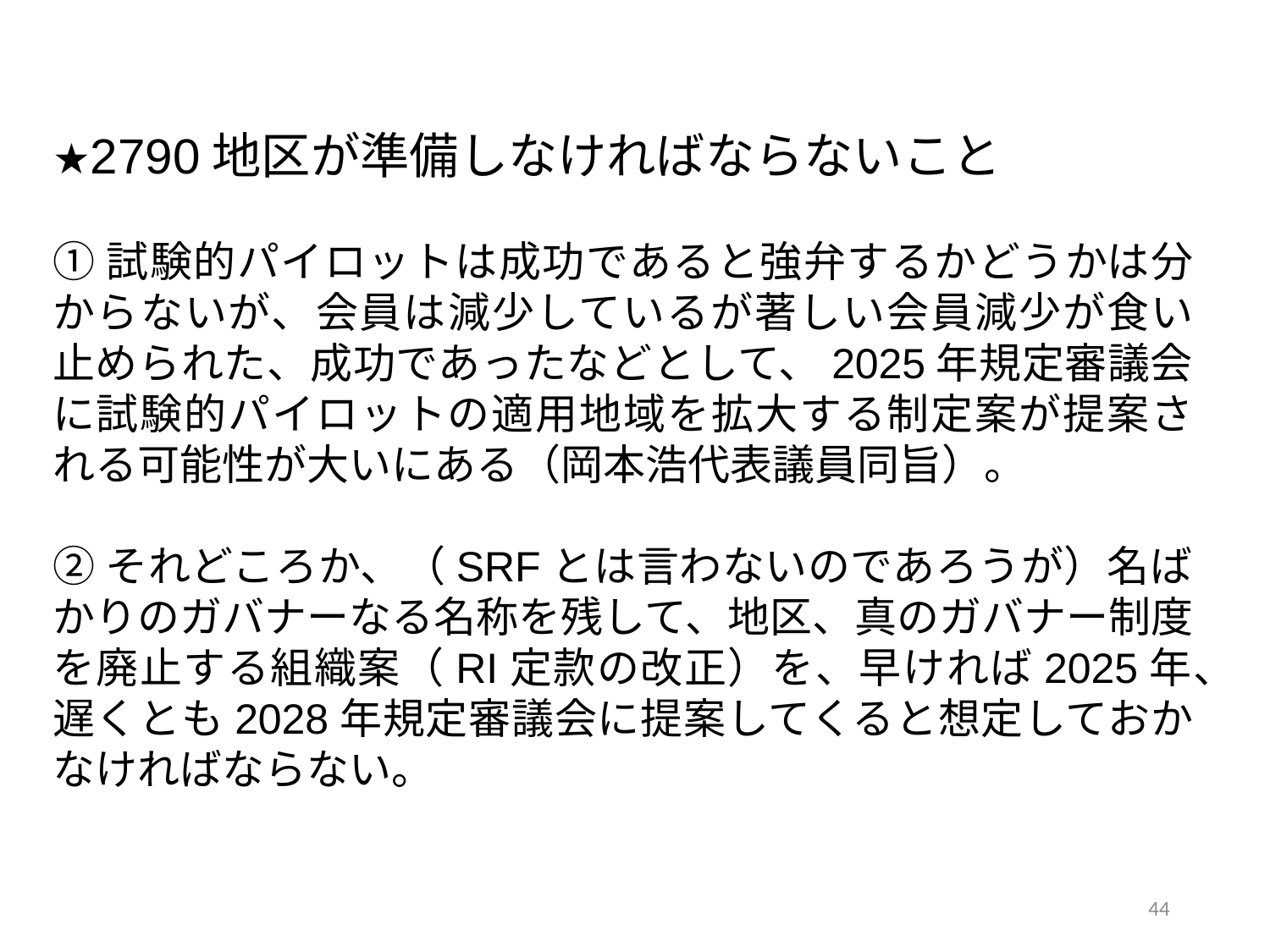

★2790地区が準備しなければならないこと

①試験的パイロットは成功であると強弁するかどうかは分からないが、会員は減少しているが著しい会員減少が食い止められた、成功であったなどとして、2025年規定審議会に試験的パイロットの適用地域を拡大する制定案が提案される可能性が大いにある（岡本浩代表議員同旨）。

②それどころか、（SRFとは言わないのであろうが）名ばかりのガバナーなる名称を残して、地区、真のガバナー制度を廃止する組織案（RI定款の改正）を、早ければ2025年、遅くとも2028年規定審議会に提案してくると想定しておかなければならない。
44